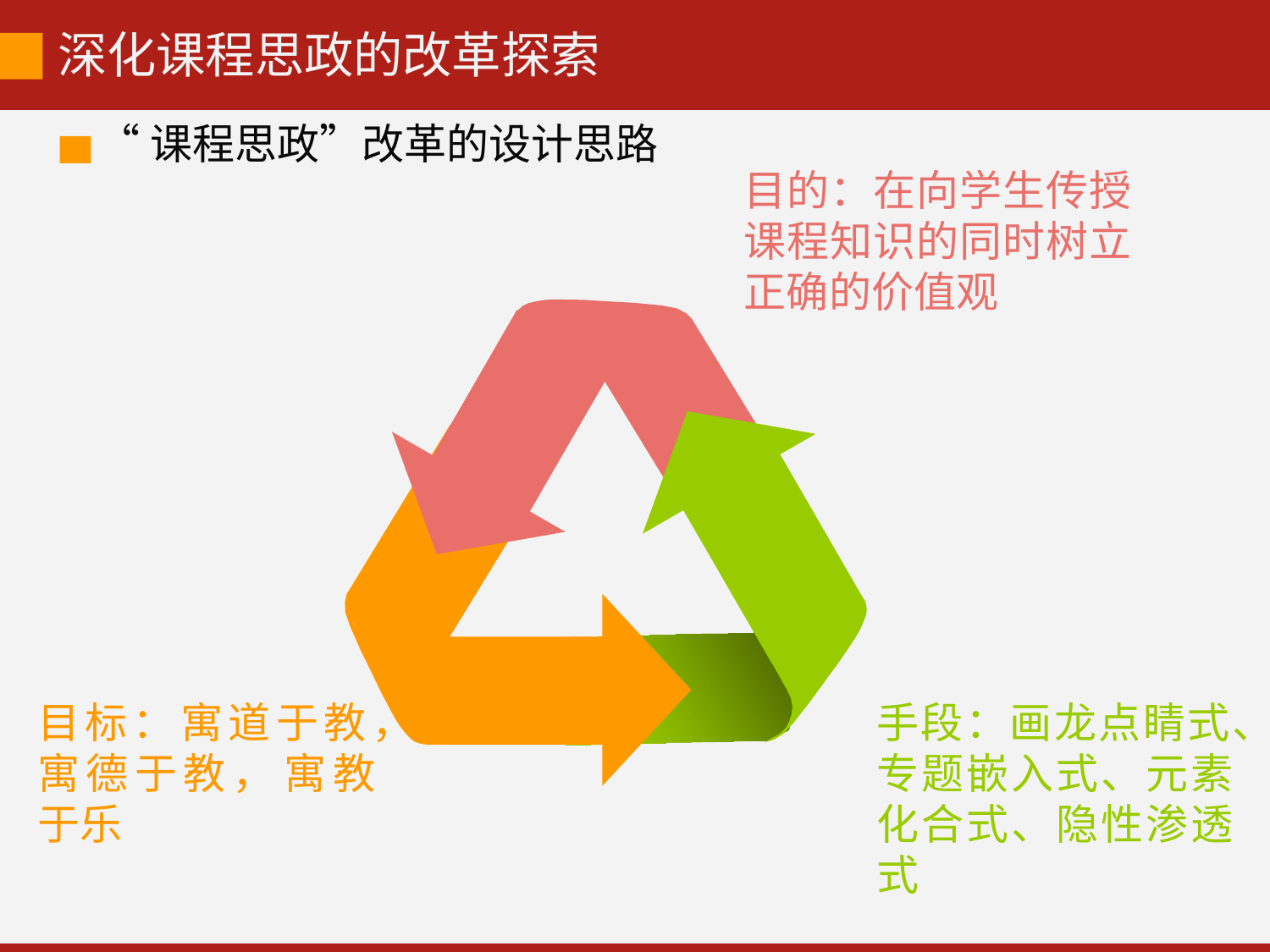

# 深化课程思政的改革探索
“课程思政”改革的设计思路
目的：在向学生传授
课程知识的同时树立 正确的价值观

目标：寓道于教， 寓德于教， 寓教 于乐
手段：画龙点睛式、
专题嵌入式、元素 化合式、隐性渗透 式